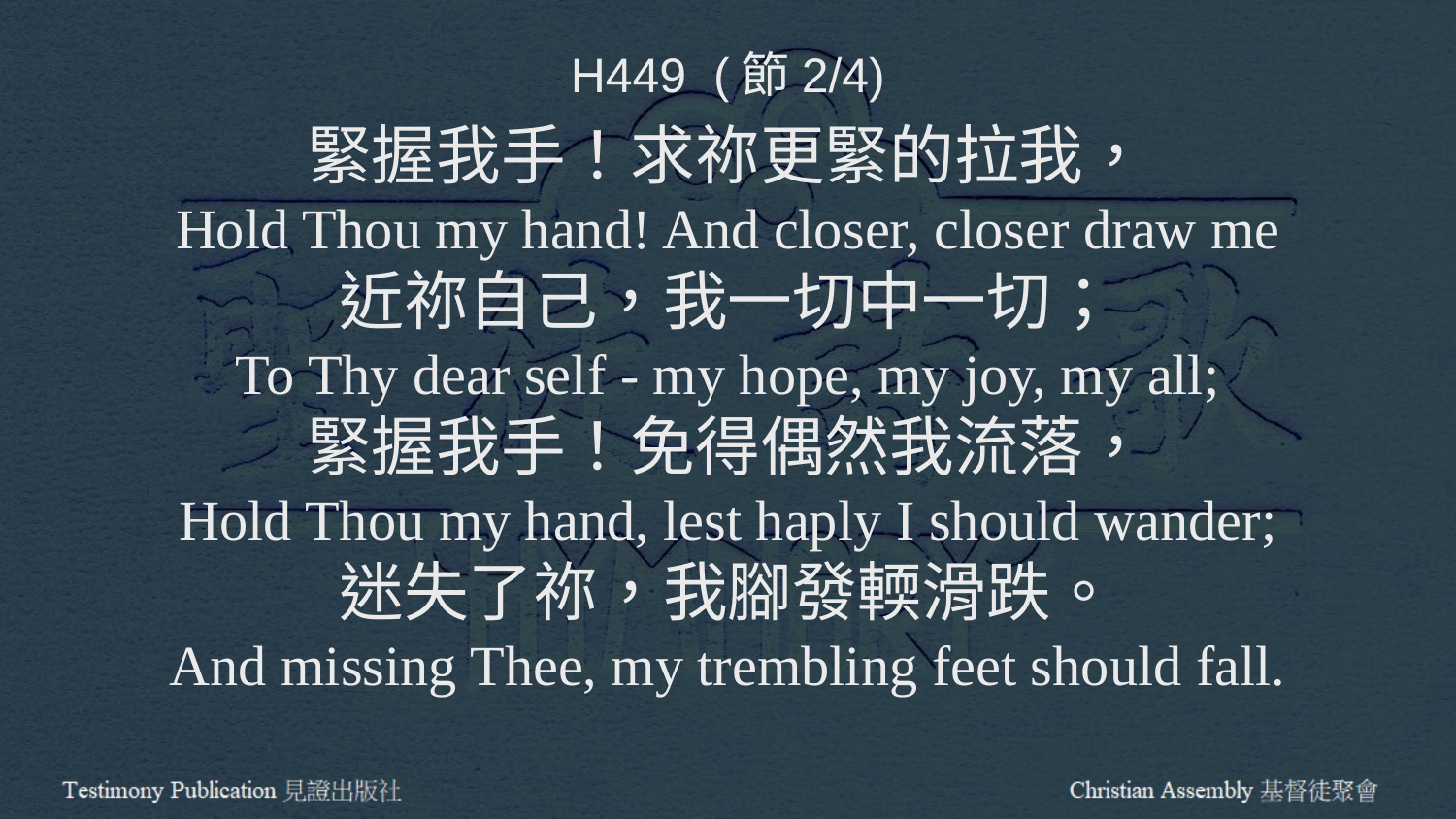

H449  (節2/4)
緊握我手！求祢更緊的拉我，
Hold Thou my hand! And closer, closer draw me
近祢自己，我一切中一切；
To Thy dear self - my hope, my joy, my all;
緊握我手！免得偶然我流落，
Hold Thou my hand, lest haply I should wander;
迷失了祢，我腳發輭滑跌。
And missing Thee, my trembling feet should fall.